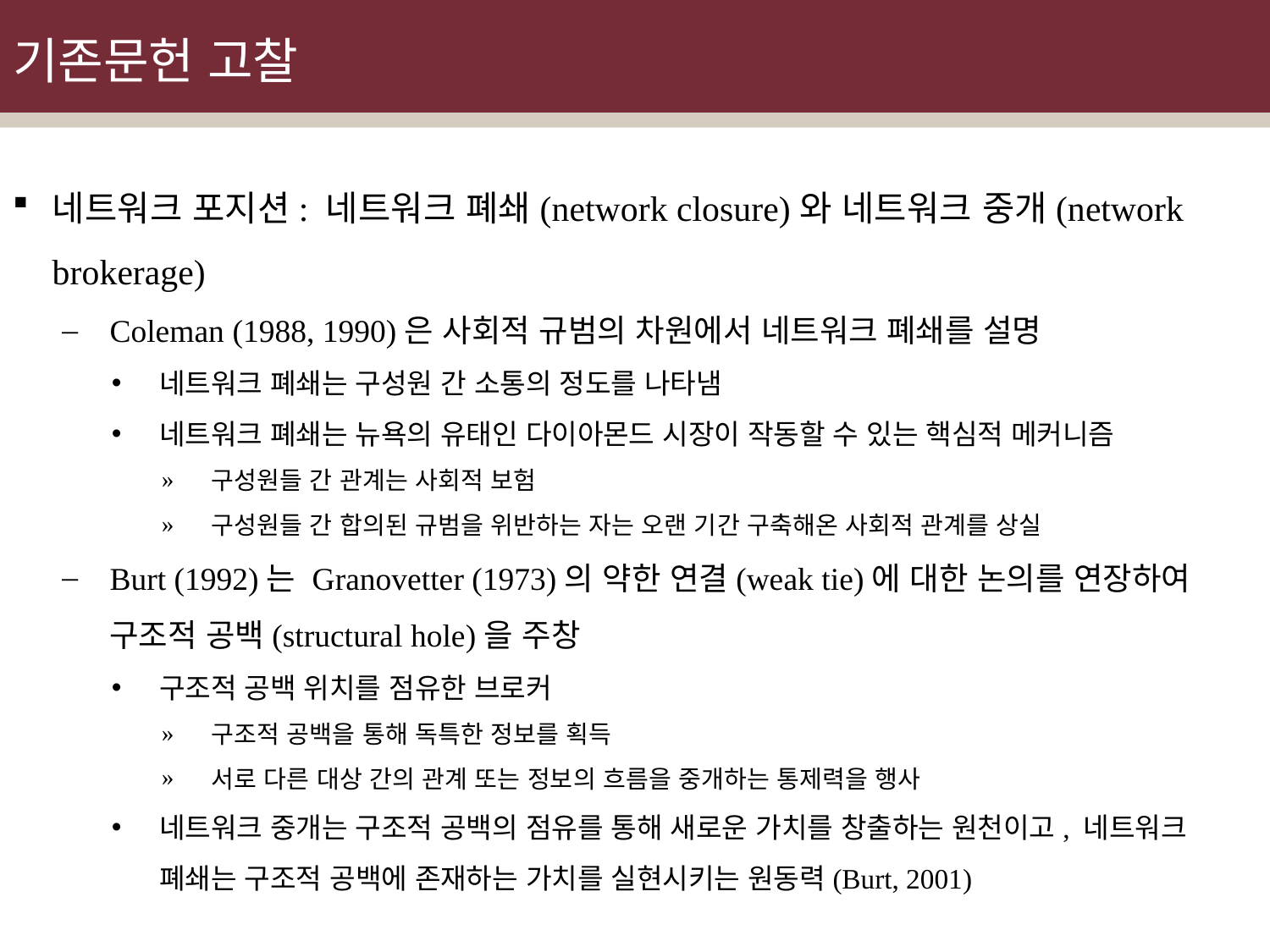

기존문헌 고찰

네트워크 포지션: 네트워크 폐쇄(network closure)와 네트워크 중개(network brokerage)
Coleman (1988, 1990)은 사회적 규범의 차원에서 네트워크 폐쇄를 설명
네트워크 폐쇄는 구성원 간 소통의 정도를 나타냄
네트워크 폐쇄는 뉴욕의 유태인 다이아몬드 시장이 작동할 수 있는 핵심적 메커니즘
구성원들 간 관계는 사회적 보험
구성원들 간 합의된 규범을 위반하는 자는 오랜 기간 구축해온 사회적 관계를 상실
Burt (1992)는 Granovetter (1973)의 약한 연결(weak tie)에 대한 논의를 연장하여 구조적 공백(structural hole)을 주창
구조적 공백 위치를 점유한 브로커
구조적 공백을 통해 독특한 정보를 획득
서로 다른 대상 간의 관계 또는 정보의 흐름을 중개하는 통제력을 행사
네트워크 중개는 구조적 공백의 점유를 통해 새로운 가치를 창출하는 원천이고, 네트워크 폐쇄는 구조적 공백에 존재하는 가치를 실현시키는 원동력(Burt, 2001)